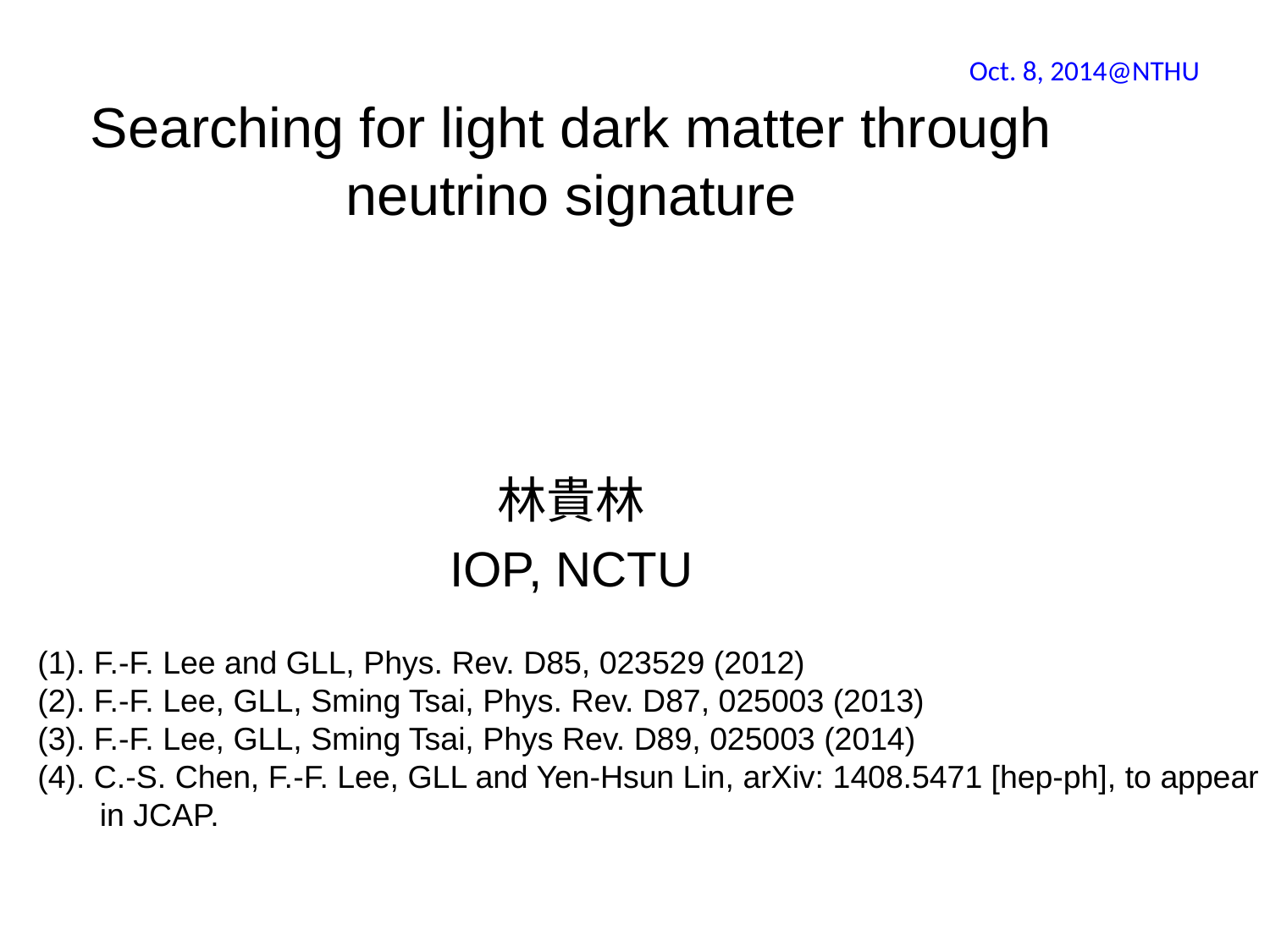

Oct. 8, 2014@NTHU
Searching for light dark matter through neutrino signature
林貴林
IOP, NCTU
(1). F.-F. Lee and GLL, Phys. Rev. D85, 023529 (2012)
(2). F.-F. Lee, GLL, Sming Tsai, Phys. Rev. D87, 025003 (2013)
(3). F.-F. Lee, GLL, Sming Tsai, Phys Rev. D89, 025003 (2014)
(4). C.-S. Chen, F.-F. Lee, GLL and Yen-Hsun Lin, arXiv: 1408.5471 [hep-ph], to appear
       in JCAP.